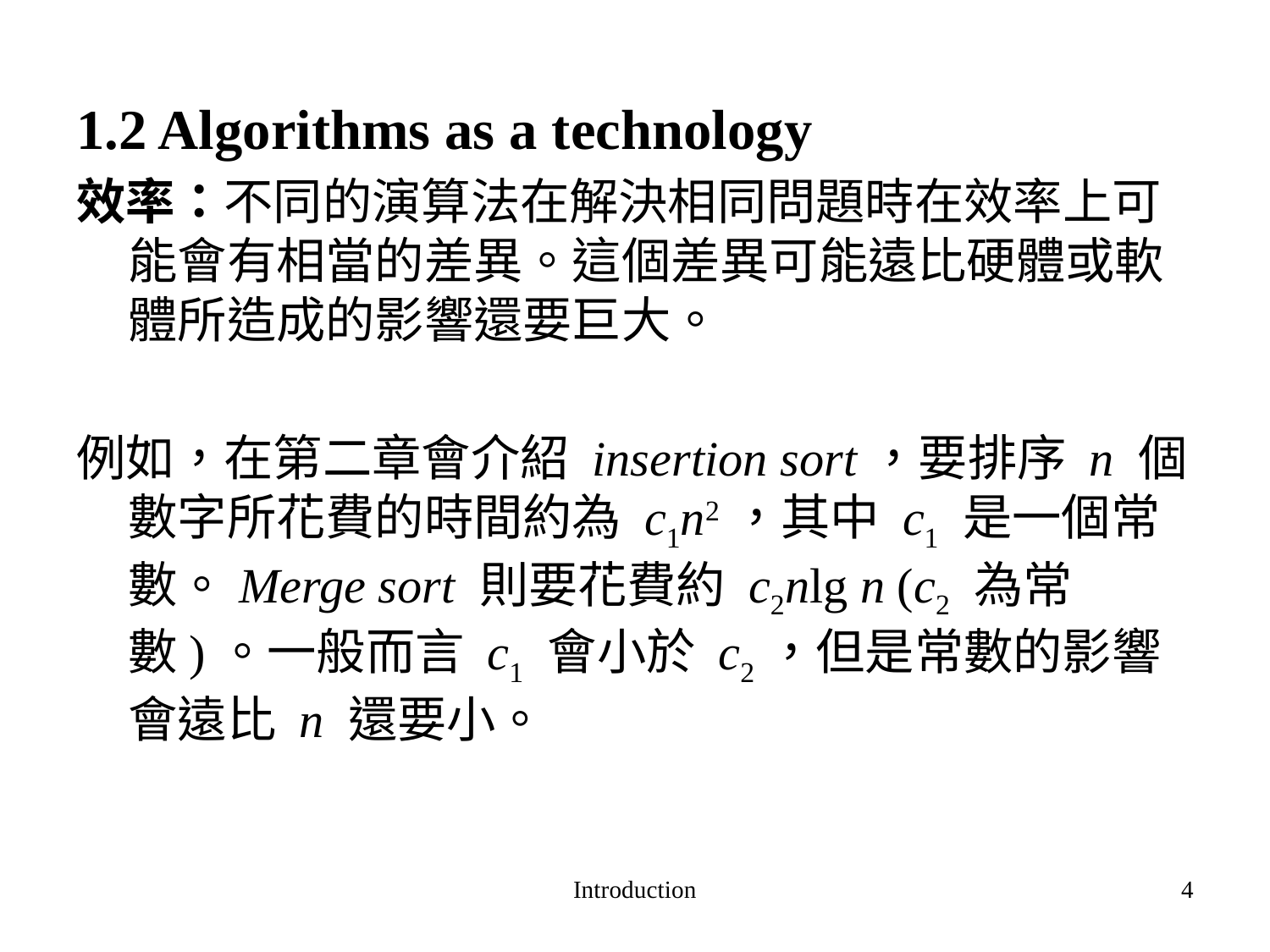

1.2 Algorithms as a technology
效率：不同的演算法在解決相同問題時在效率上可能會有相當的差異。這個差異可能遠比硬體或軟體所造成的影響還要巨大。

例如，在第二章會介紹 insertion sort，要排序 n 個數字所花費的時間約為 c1n2，其中 c1 是一個常數。Merge sort 則要花費約 c2nlg n (c2 為常數)。一般而言 c1 會小於 c2，但是常數的影響會遠比 n 還要小。
Introduction
4